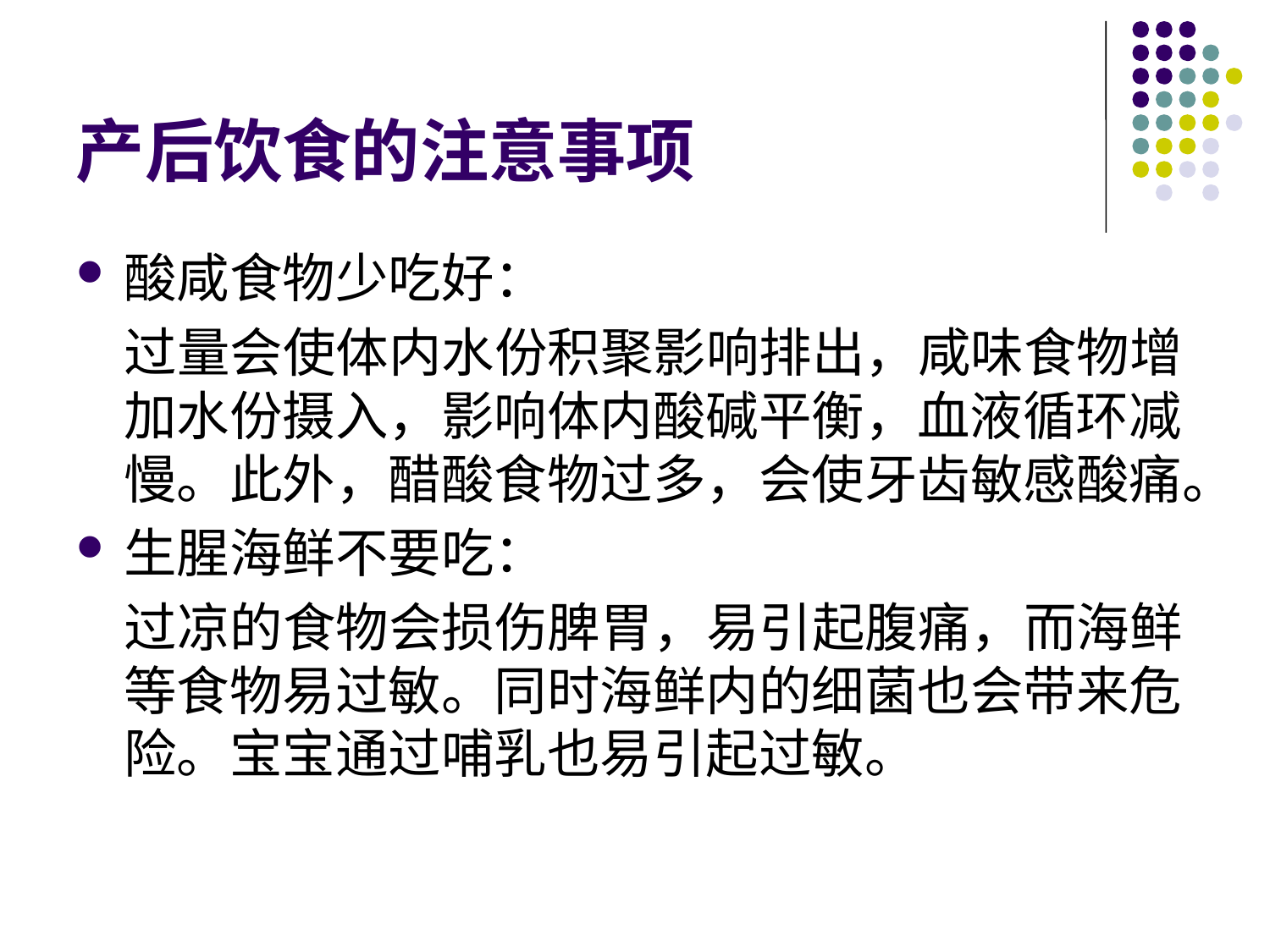

# 产后饮食的注意事项
酸咸食物少吃好：
   过量会使体内水份积聚影响排出，咸味食物增加水份摄入，影响体内酸碱平衡，血液循环减慢。此外，醋酸食物过多，会使牙齿敏感酸痛。
生腥海鲜不要吃：
   过凉的食物会损伤脾胃，易引起腹痛，而海鲜等食物易过敏。同时海鲜内的细菌也会带来危险。宝宝通过哺乳也易引起过敏。